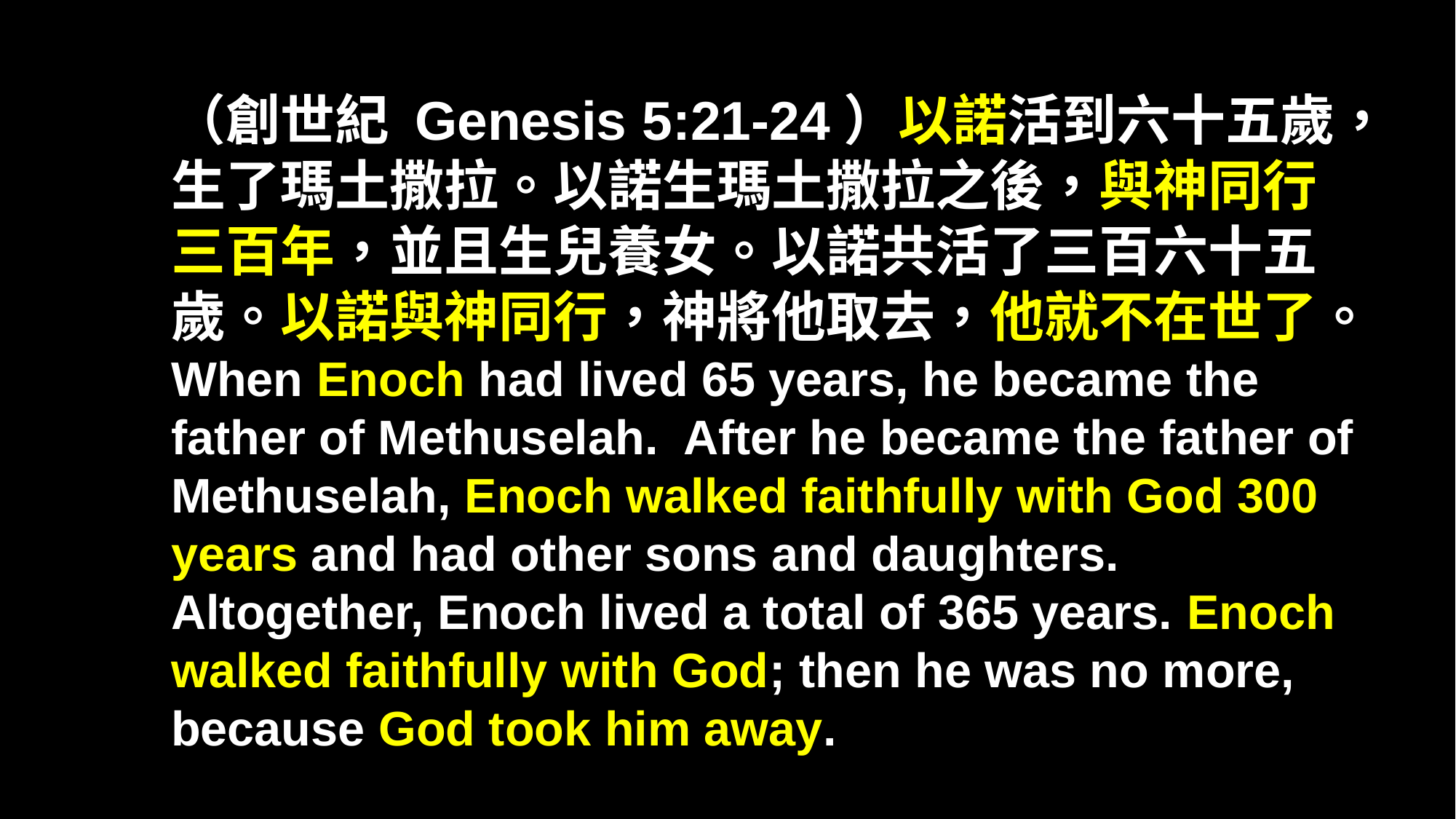

（創世紀 Genesis 5:21-24）以諾活到六十五歲，生了瑪土撒拉。以諾生瑪土撒拉之後，與神同行三百年，並且生兒養女。以諾共活了三百六十五歲。以諾與神同行，神將他取去，他就不在世了。
When Enoch had lived 65 years, he became the father of Methuselah.  After he became the father of Methuselah, Enoch walked faithfully with God 300 years and had other sons and daughters. Altogether, Enoch lived a total of 365 years. Enoch walked faithfully with God; then he was no more, because God took him away.